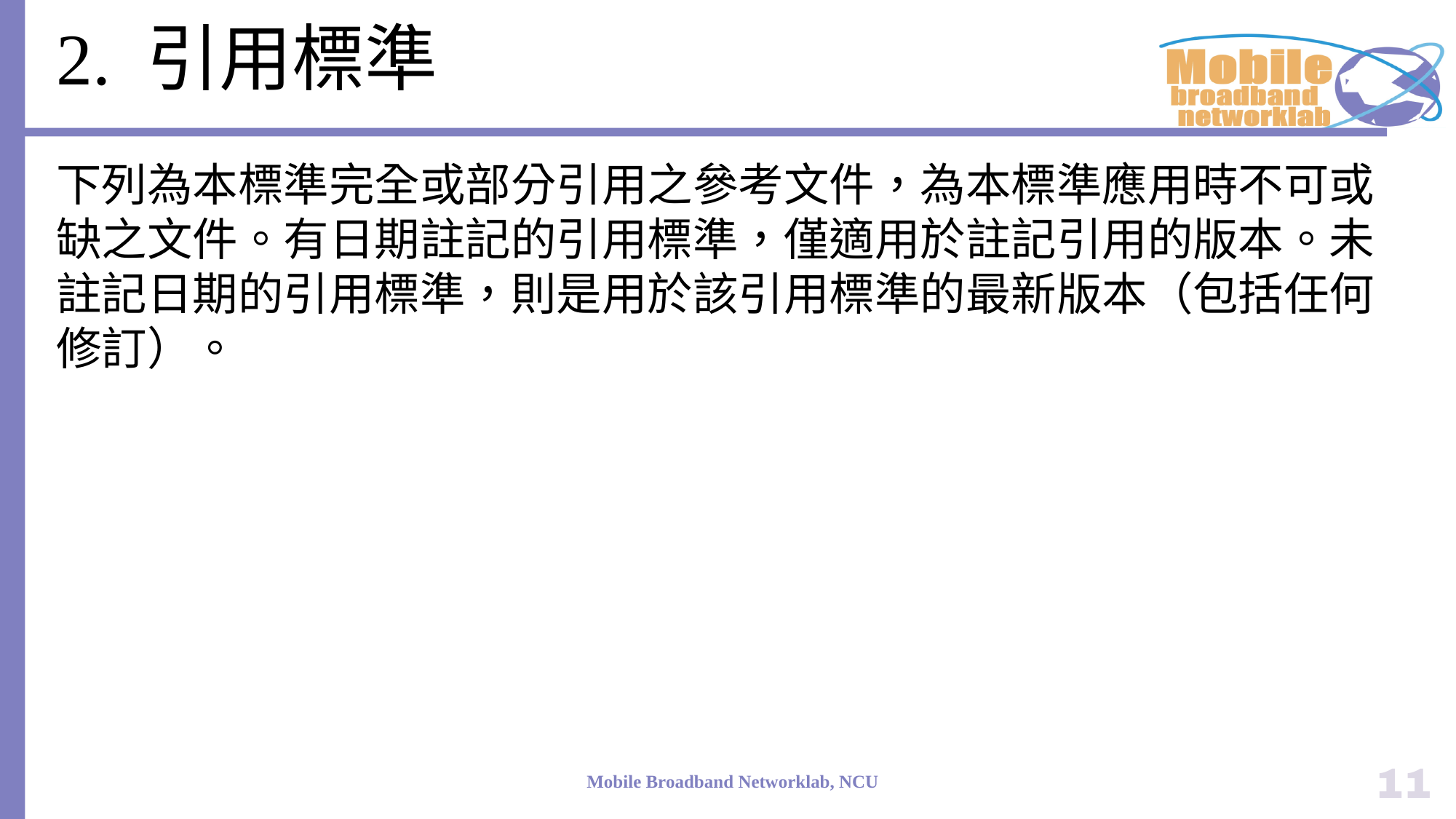

# 2. 引用標準
下列為本標準完全或部分引用之參考文件，為本標準應用時不可或缺之文件。有日期註記的引用標準，僅適用於註記引用的版本。未註記日期的引用標準，則是用於該引用標準的最新版本（包括任何修訂）。

11